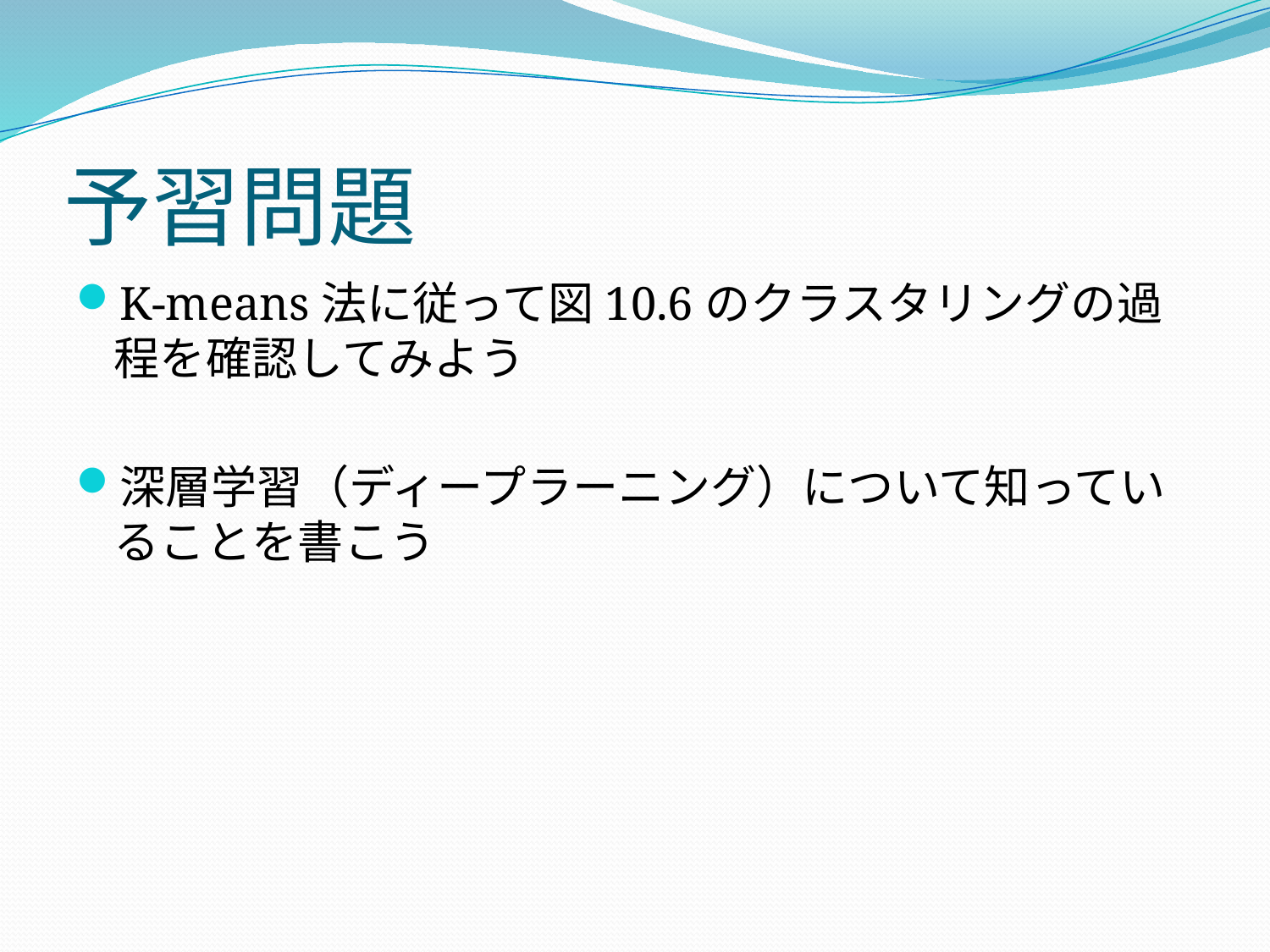

# 予習問題
K-means法に従って図10.6のクラスタリングの過程を確認してみよう

深層学習（ディープラーニング）について知っていることを書こう